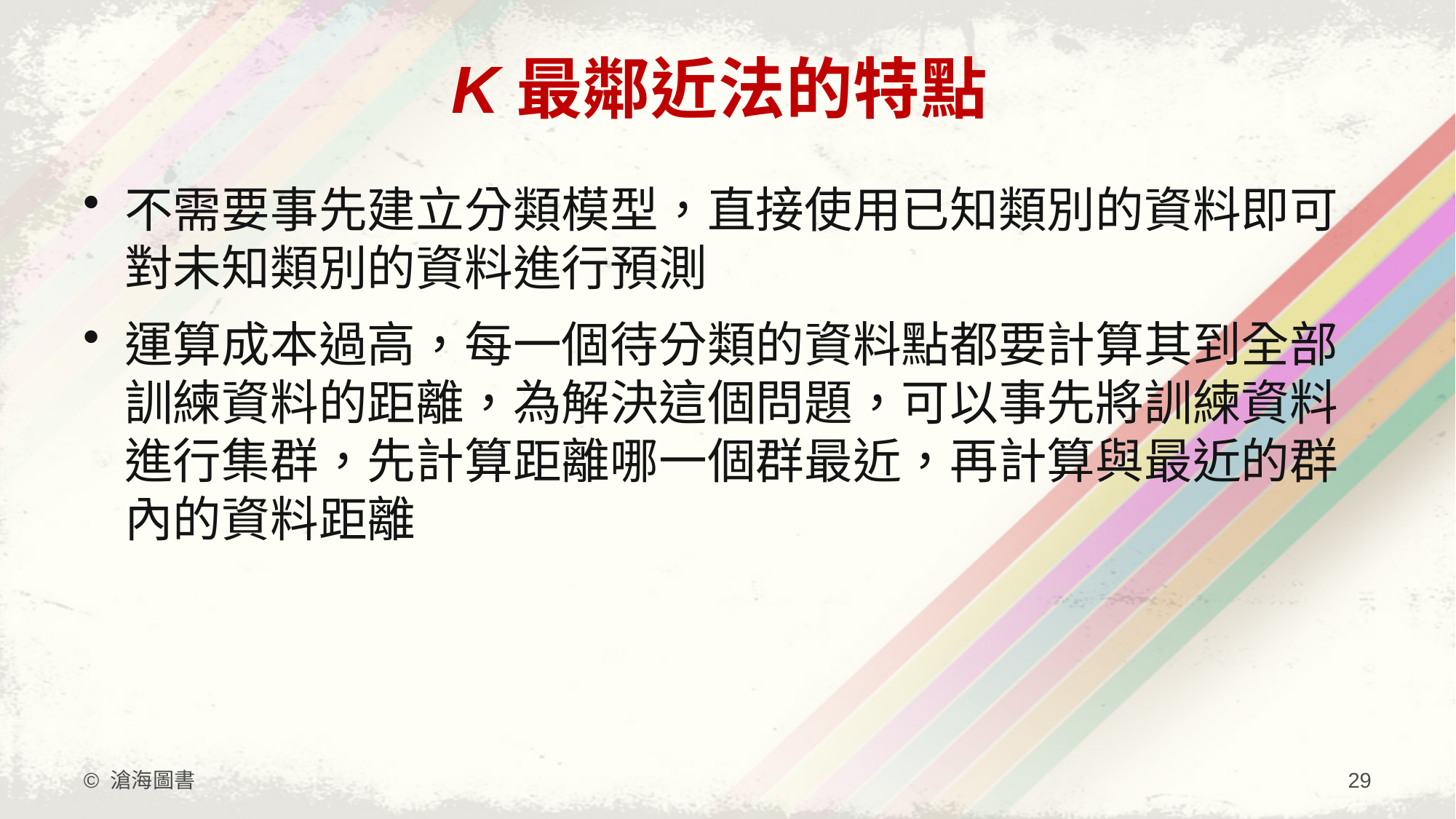

# K最鄰近法的特點
不需要事先建立分類模型，直接使用已知類別的資料即可對未知類別的資料進行預測
運算成本過高，每一個待分類的資料點都要計算其到全部訓練資料的距離，為解決這個問題，可以事先將訓練資料進行集群，先計算距離哪一個群最近，再計算與最近的群內的資料距離
© 滄海圖書

29